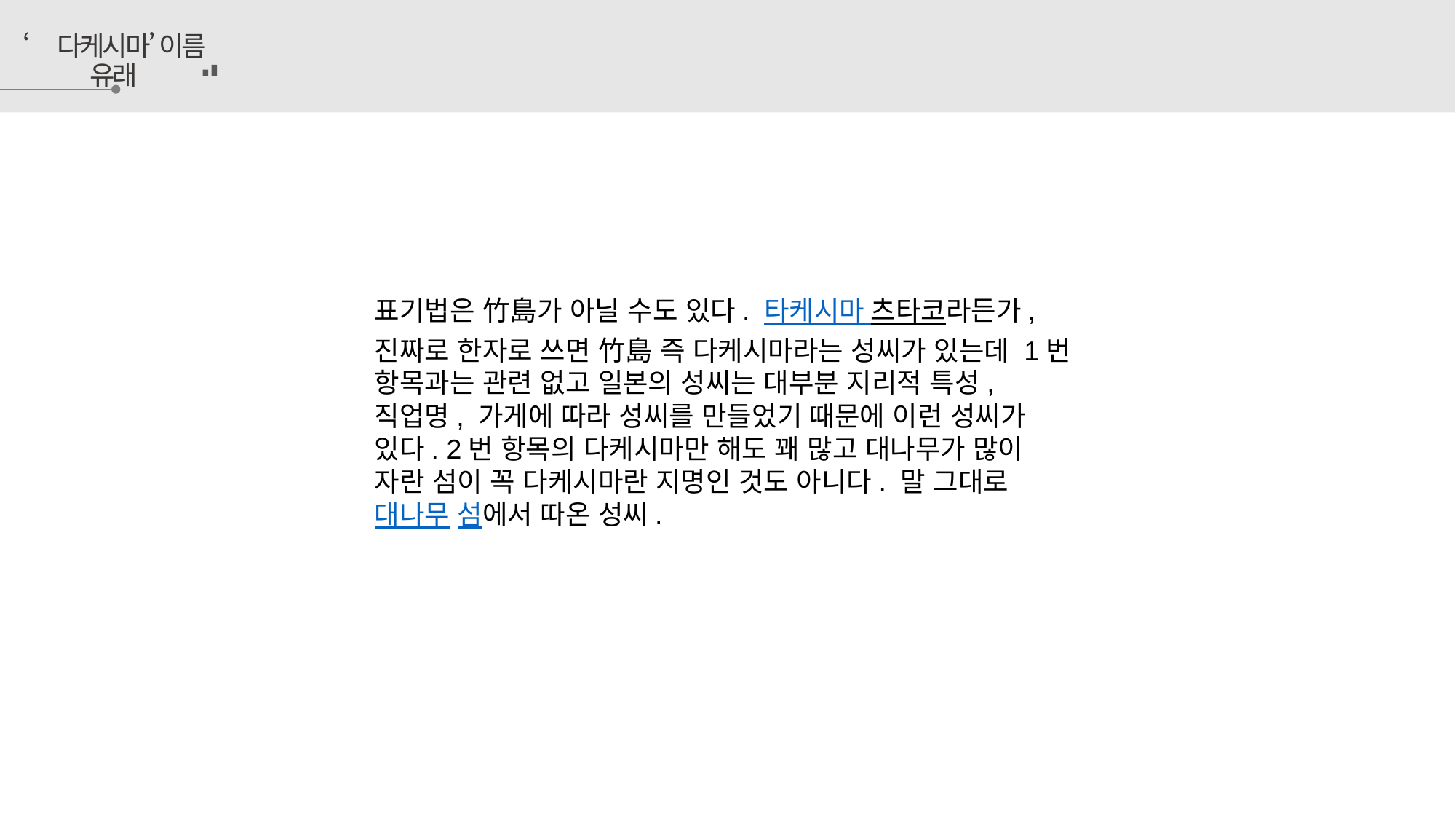

‘다케시마’ 이름 유래
표기법은 竹島가 아닐 수도 있다. 타케시마 츠타코라든가, 진짜로 한자로 쓰면 竹島 즉 다케시마라는 성씨가 있는데 1번 항목과는 관련 없고 일본의 성씨는 대부분 지리적 특성, 직업명, 가게에 따라 성씨를 만들었기 때문에 이런 성씨가 있다. 2번 항목의 다케시마만 해도 꽤 많고 대나무가 많이 자란 섬이 꼭 다케시마란 지명인 것도 아니다. 말 그대로 대나무 섬에서 따온 성씨.